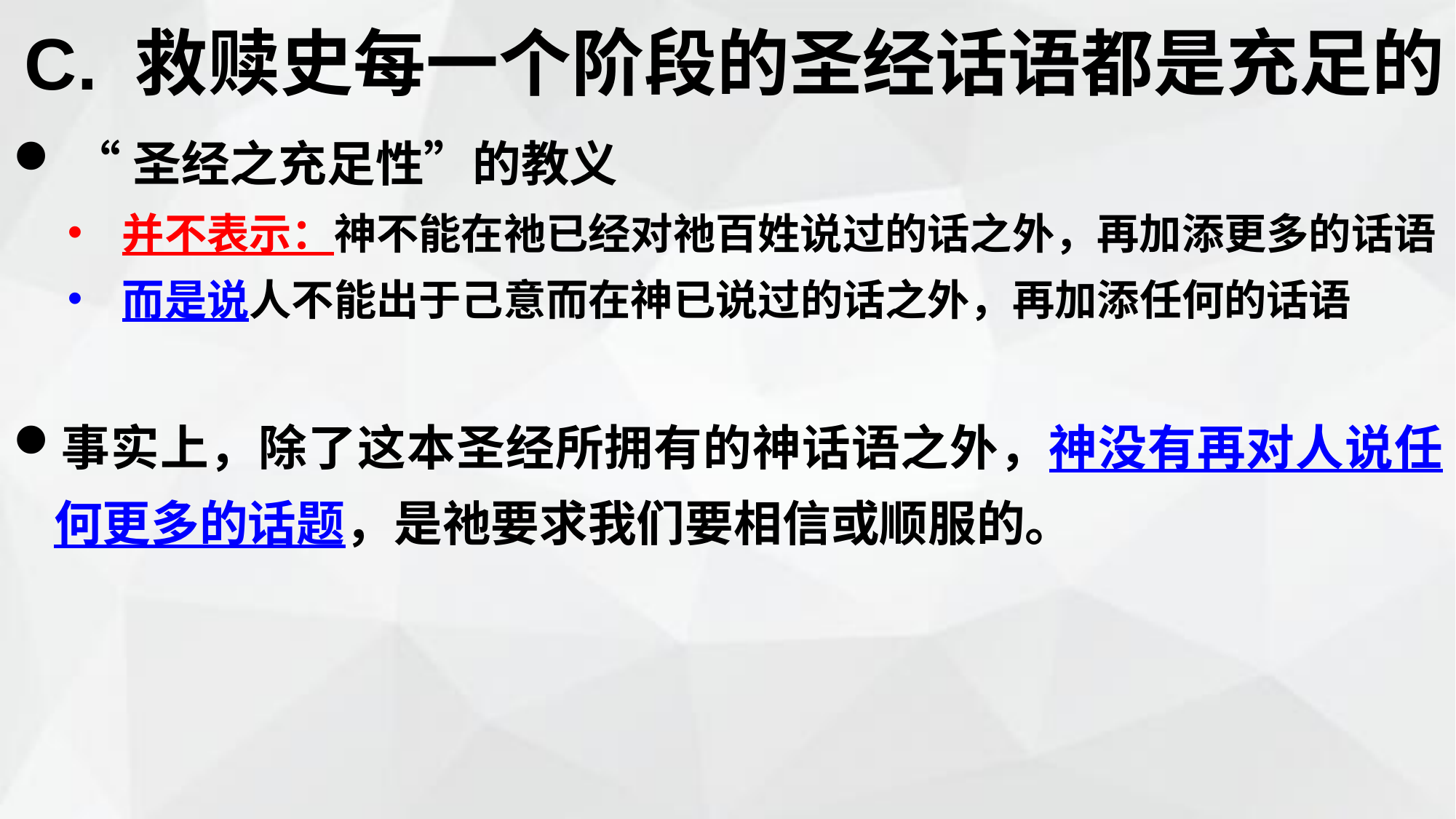

C. 救赎史每一个阶段的圣经话语都是充足的
 “圣经之充足性”的教义
并不表示：神不能在祂已经对祂百姓说过的话之外，再加添更多的话语
而是说人不能出于己意而在神已说过的话之外，再加添任何的话语

事实上，除了这本圣经所拥有的神话语之外，神没有再对人说任何更多的话题，是祂要求我们要相信或顺服的。

9